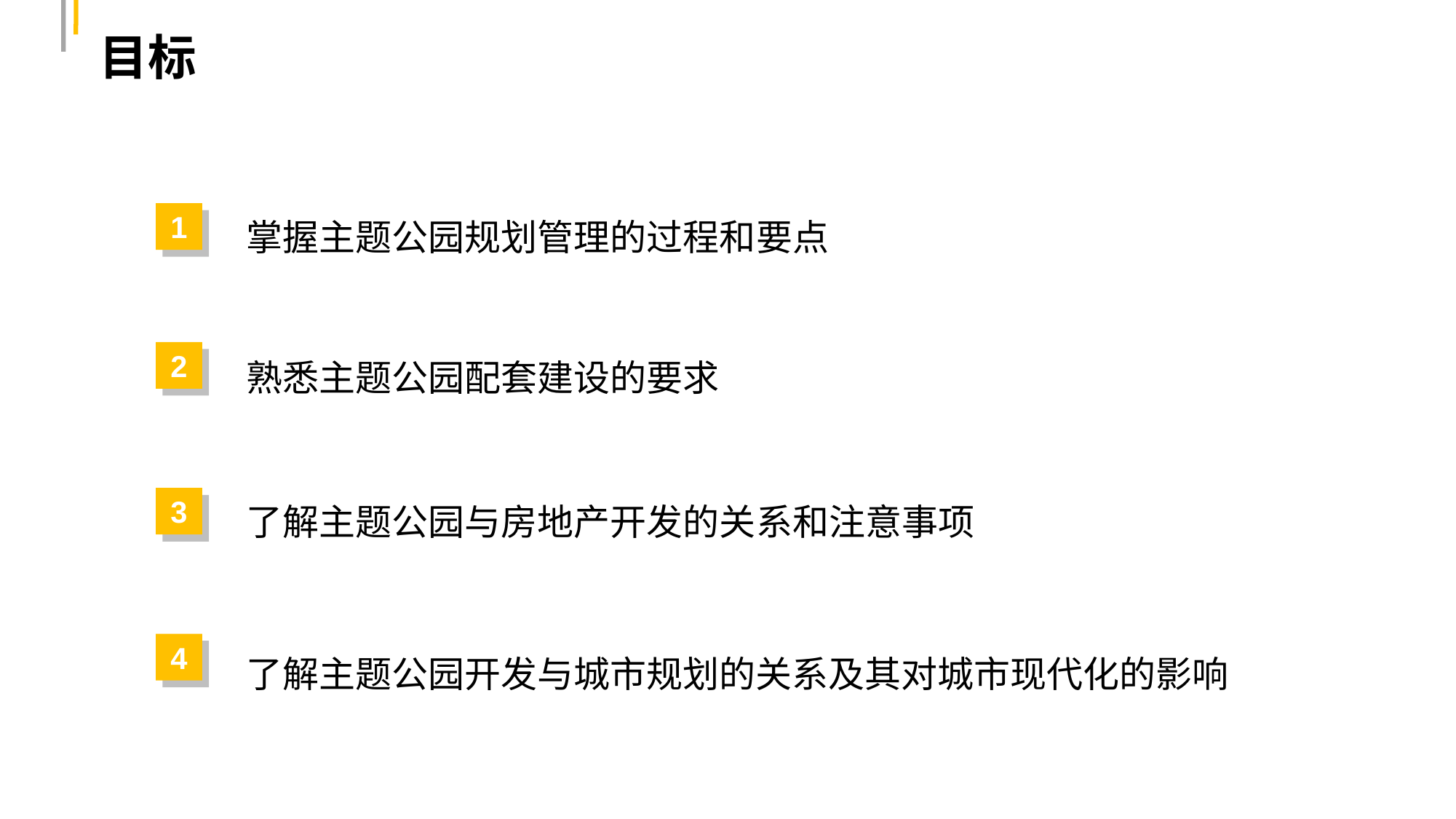

目标
掌握主题公园规划管理的过程和要点
1

熟悉主题公园配套建设的要求
2

了解主题公园与房地产开发的关系和注意事项
3

了解主题公园开发与城市规划的关系及其对城市现代化的影响
4